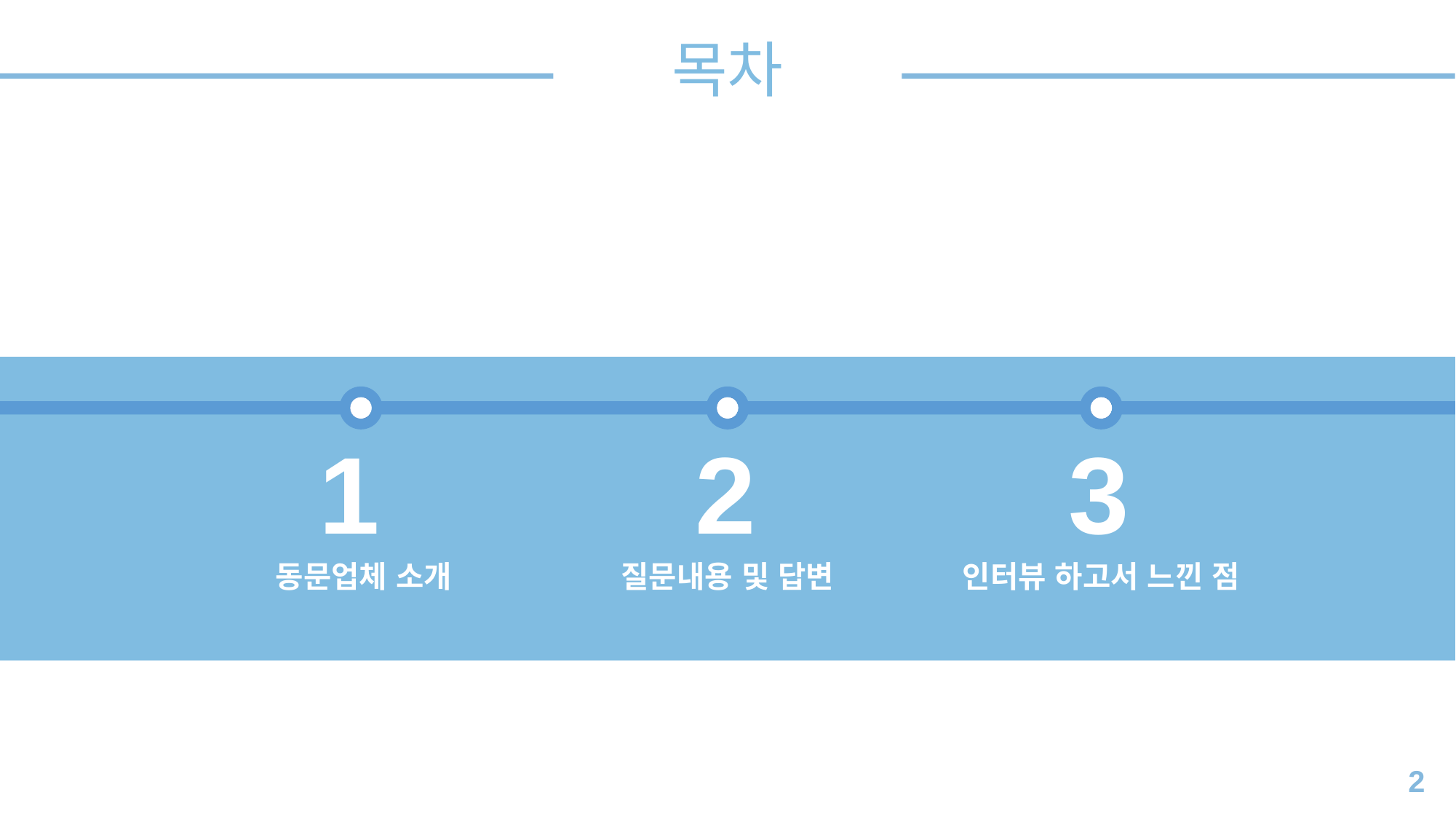

목차

1
2
3
동문업체 소개
질문내용 및 답변
인터뷰 하고서 느낀 점
2